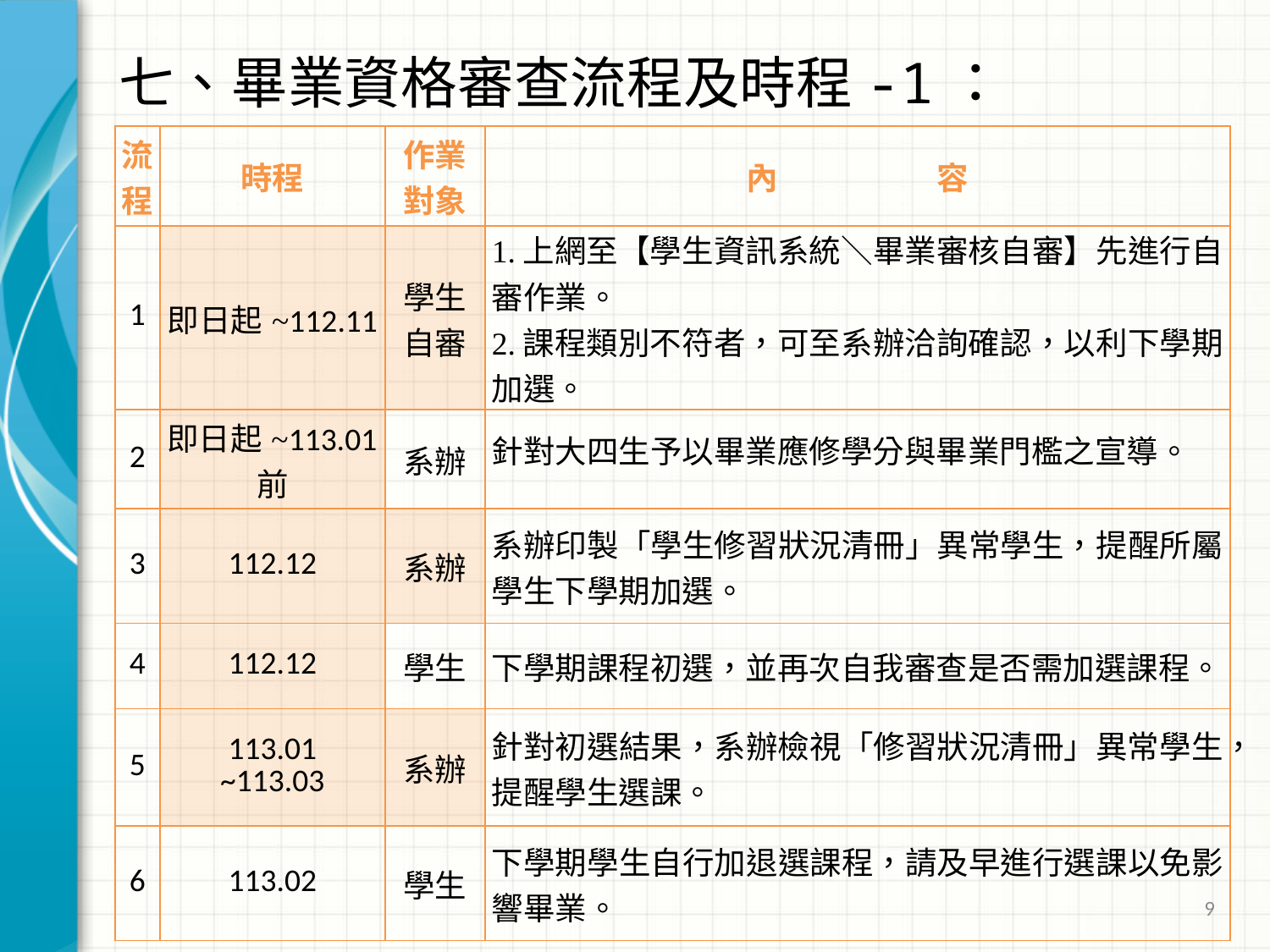

# 七、畢業資格審查流程及時程-1：
| 流程 | 時程 | 作業 對象 | 內　　　　　容 |
| --- | --- | --- | --- |
| 1 | 即日起~112.11 | 學生 自審 | 1.上網至【學生資訊系統＼畢業審核自審】先進行自審作業。 2.課程類別不符者，可至系辦洽詢確認，以利下學期加選。 |
| 2 | 即日起~113.01前 | 系辦 | 針對大四生予以畢業應修學分與畢業門檻之宣導。 |
| 3 | 112.12 | 系辦 | 系辦印製「學生修習狀況清冊」異常學生，提醒所屬學生下學期加選。 |
| 4 | 112.12 | 學生 | 下學期課程初選，並再次自我審查是否需加選課程。 |
| 5 | 113.01 ~113.03 | 系辦 | 針對初選結果，系辦檢視「修習狀況清冊」異常學生，提醒學生選課。 |
| 6 | 113.02 | 學生 | 下學期學生自行加退選課程，請及早進行選課以免影響畢業。 |
9